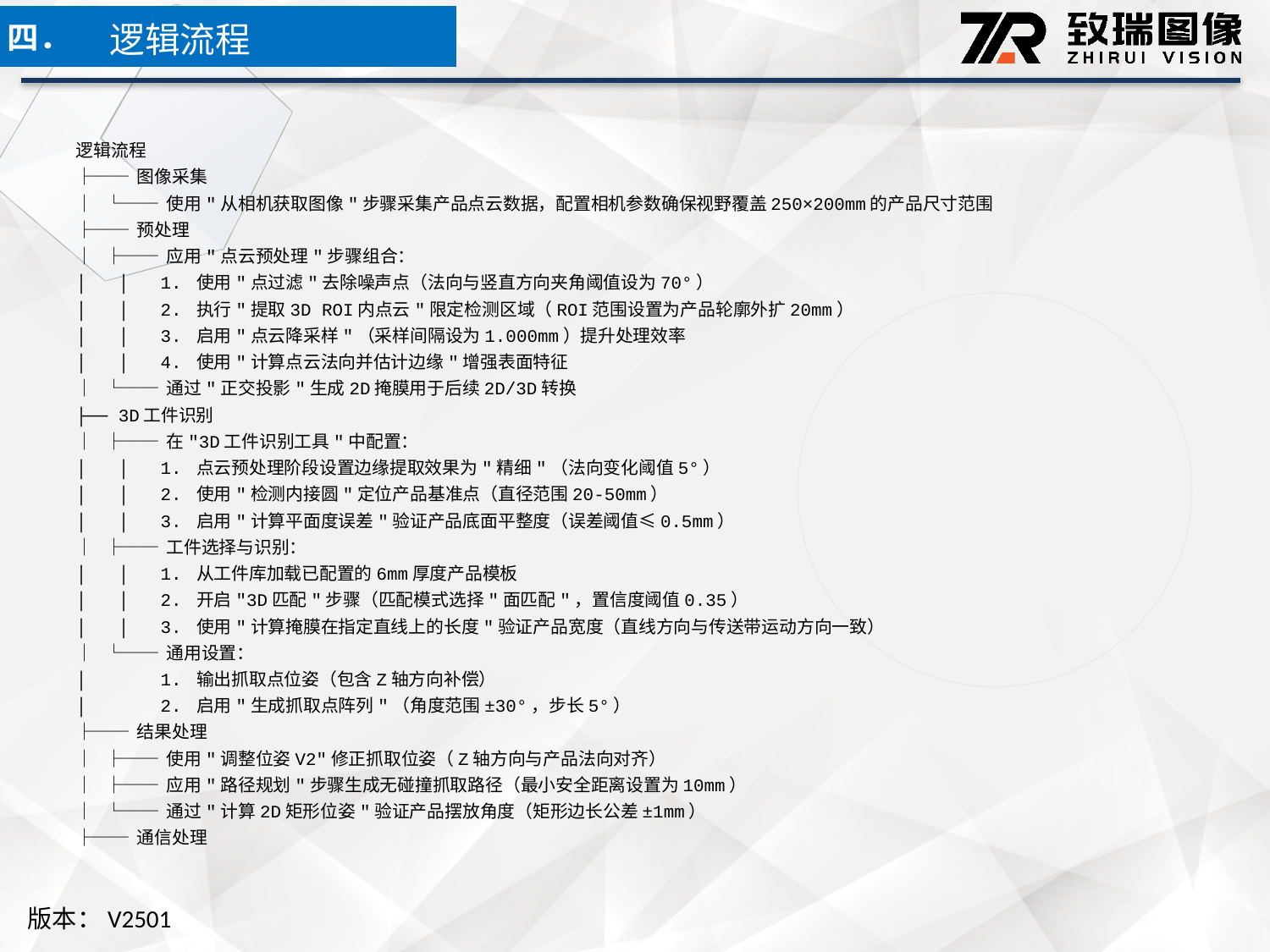

逻辑流程
四．

逻辑流程
├── 图像采集
│   └── 使用"从相机获取图像"步骤采集产品点云数据，配置相机参数确保视野覆盖250×200mm的产品尺寸范围
├── 预处理
│   ├── 应用"点云预处理"步骤组合：
│   │   1. 使用"点过滤"去除噪声点（法向与竖直方向夹角阈值设为70°）
│   │   2. 执行"提取3D ROI内点云"限定检测区域（ROI范围设置为产品轮廓外扩20mm）
│   │   3. 启用"点云降采样"（采样间隔设为1.000mm）提升处理效率
│   │   4. 使用"计算点云法向并估计边缘"增强表面特征
│   └── 通过"正交投影"生成2D掩膜用于后续2D/3D转换
├── 3D工件识别
│   ├── 在"3D工件识别工具"中配置：
│   │   1. 点云预处理阶段设置边缘提取效果为"精细"（法向变化阈值5°）
│   │   2. 使用"检测内接圆"定位产品基准点（直径范围20-50mm）
│   │   3. 启用"计算平面度误差"验证产品底面平整度（误差阈值≤0.5mm）
│   ├── 工件选择与识别：
│   │   1. 从工件库加载已配置的6mm厚度产品模板
│   │   2. 开启"3D匹配"步骤（匹配模式选择"面匹配"，置信度阈值0.35）
│   │   3. 使用"计算掩膜在指定直线上的长度"验证产品宽度（直线方向与传送带运动方向一致）
│   └── 通用设置：
│       1. 输出抓取点位姿（包含Z轴方向补偿）
│       2. 启用"生成抓取点阵列"（角度范围±30°，步长5°）
├── 结果处理
│   ├── 使用"调整位姿V2"修正抓取位姿（Z轴方向与产品法向对齐）
│   ├── 应用"路径规划"步骤生成无碰撞抓取路径（最小安全距离设置为10mm）
│   └── 通过"计算2D矩形位姿"验证产品摆放角度（矩形边长公差±1mm）
├── 通信处理